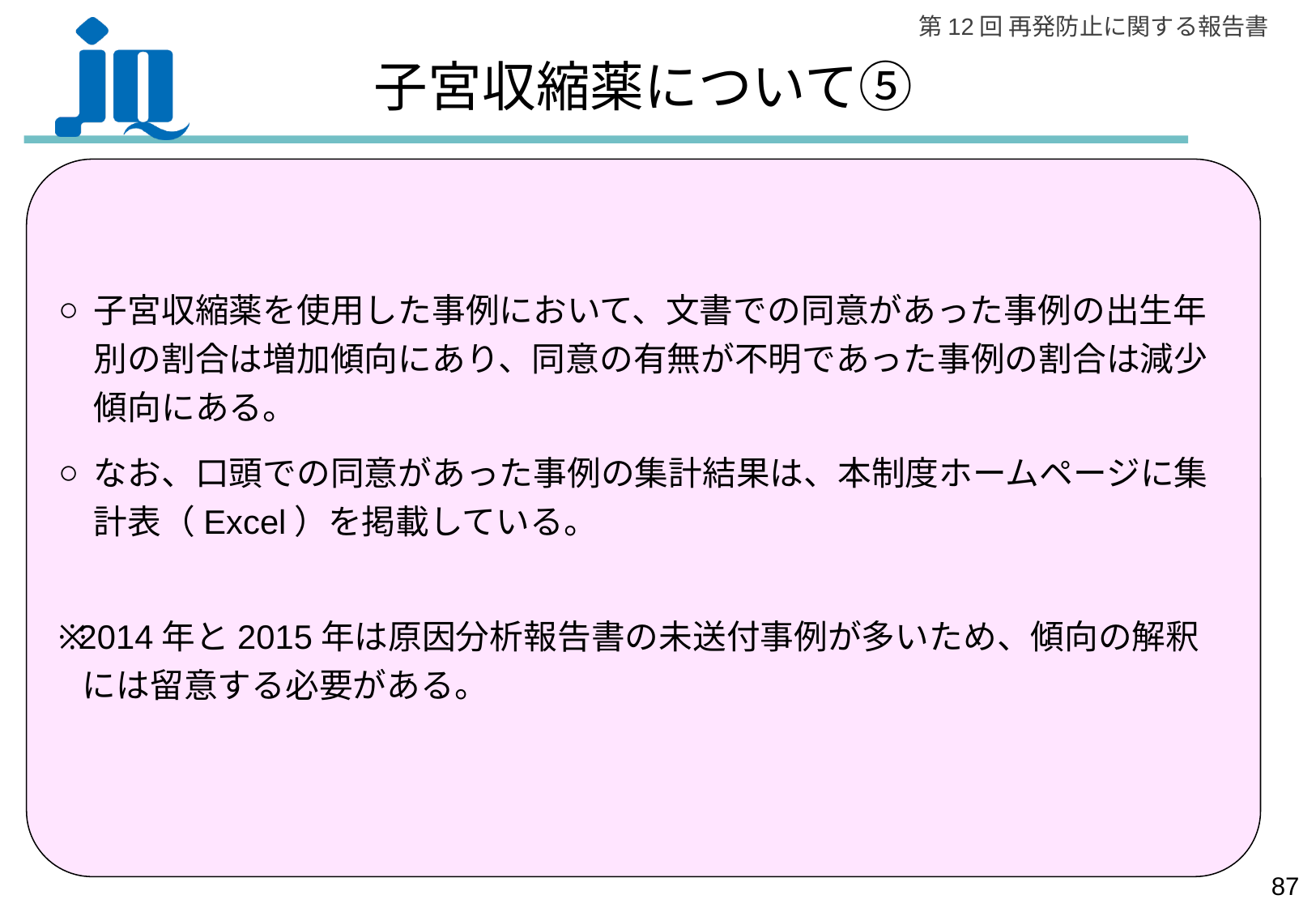

子宮収縮薬について⑤
子宮収縮薬を使用した事例において、文書での同意があった事例の出生年別の割合は増加傾向にあり、同意の有無が不明であった事例の割合は減少傾向にある。
なお、口頭での同意があった事例の集計結果は、本制度ホームページに集計表（Excel）を掲載している。

※2014年と2015年は原因分析報告書の未送付事例が多いため、傾向の解釈には留意する必要がある。

87